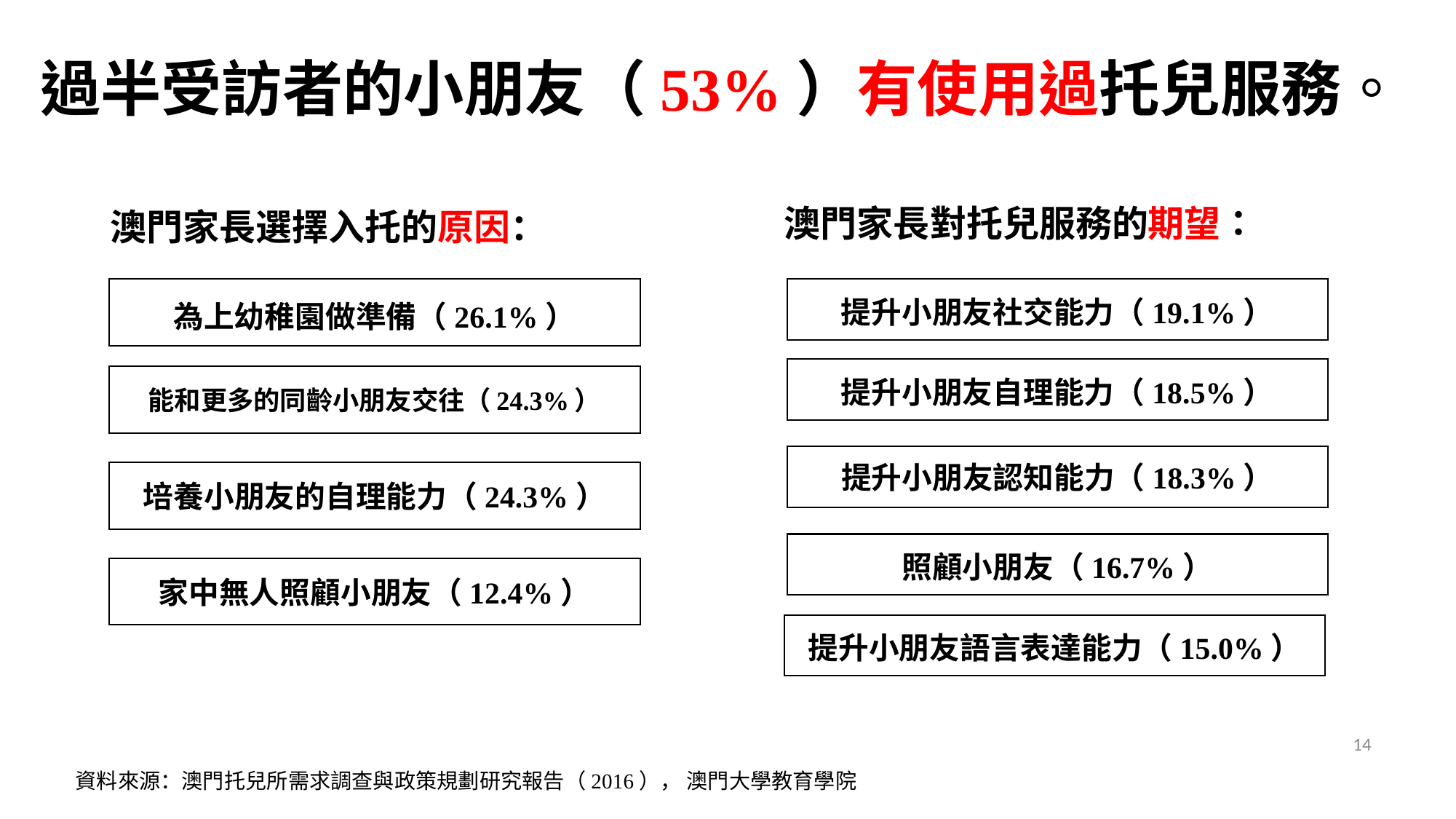

# 過半受訪者的小朋友（53%）有使用過托兒服務。
澳門家長對托兒服務的期望：
提升小朋友社交能力（19.1%）
提升小朋友自理能力（18.5%）
提升小朋友認知能力（18.3%）
照顧小朋友（16.7%）
提升小朋友語言表達能力（15.0%）
 澳門家長選擇入托的原因：
為上幼稚園做準備（26.1%）
能和更多的同齡小朋友交往（24.3%）
培養小朋友的自理能力（24.3%）
家中無人照顧小朋友（12.4%）
14
資料來源：澳門托兒所需求調查與政策規劃研究報告（2016）， 澳門大學教育學院